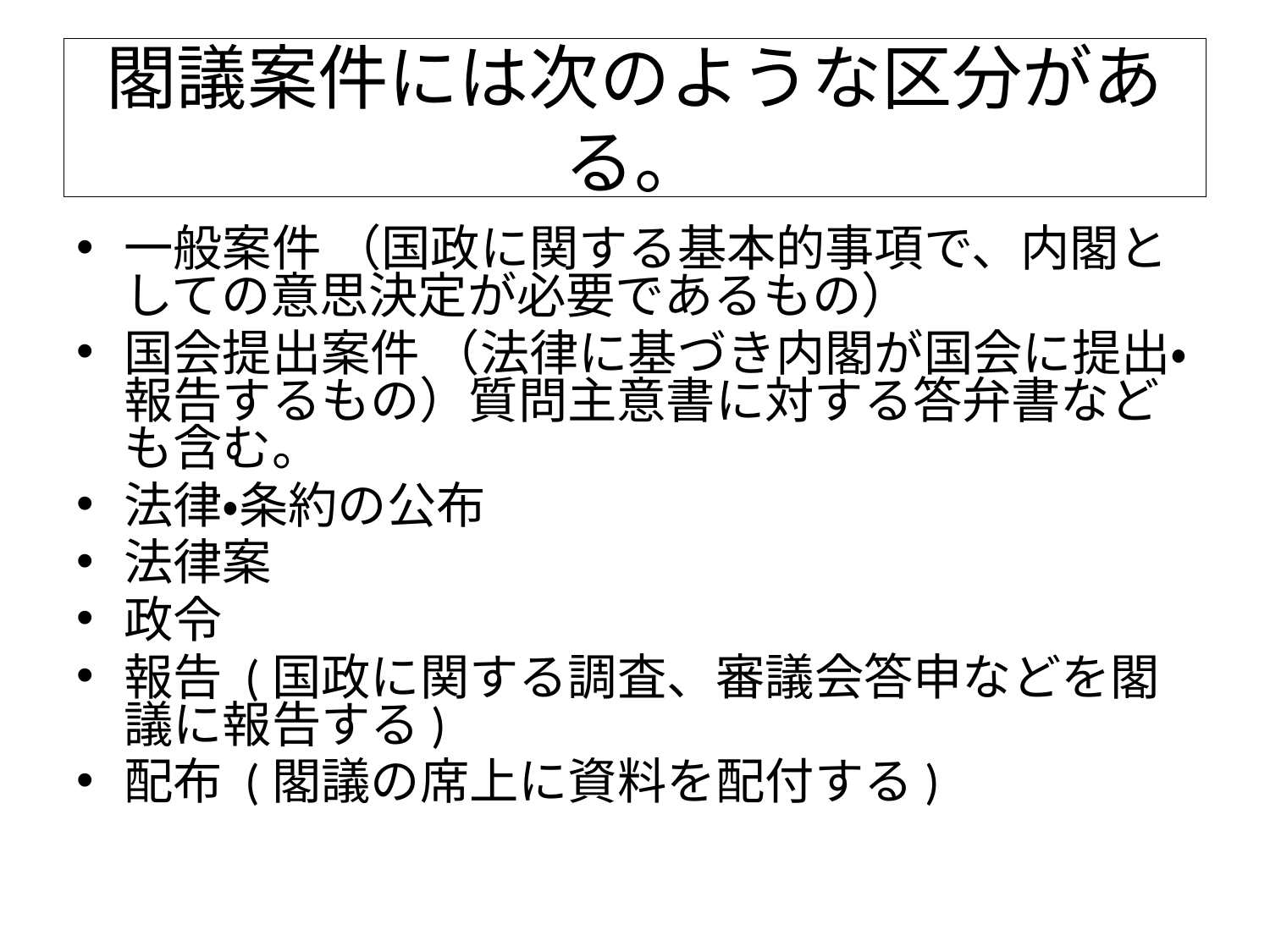

# 閣議案件には次のような区分がある。
一般案件 （国政に関する基本的事項で、内閣としての意思決定が必要であるもの）
国会提出案件 （法律に基づき内閣が国会に提出・報告するもの）質問主意書に対する答弁書なども含む。
法律・条約の公布
法律案
政令
報告 (国政に関する調査、審議会答申などを閣議に報告する)
配布 (閣議の席上に資料を配付する)